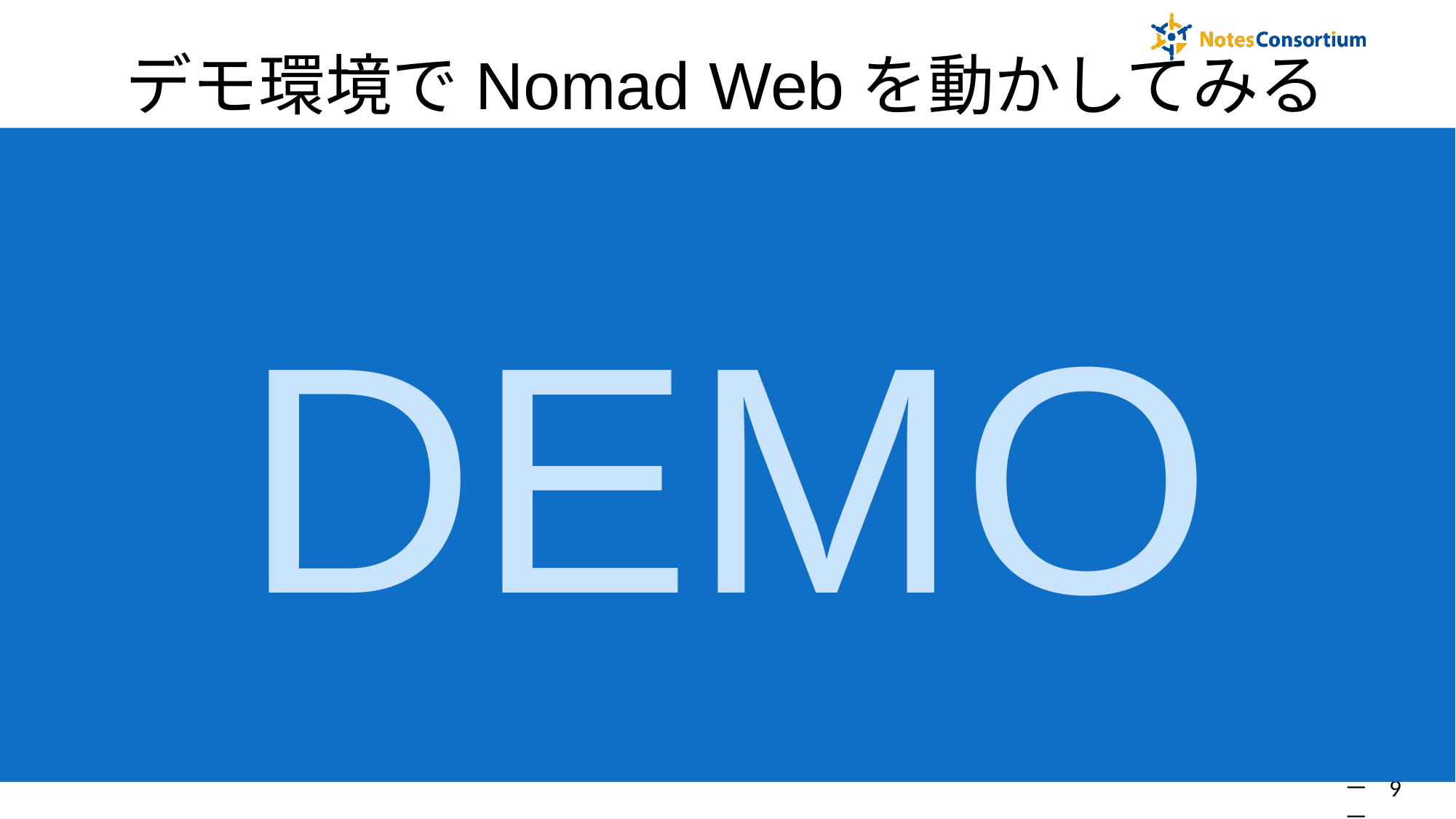

# デモ環境でNomad Webを動かしてみる
DEMO
－  9 －